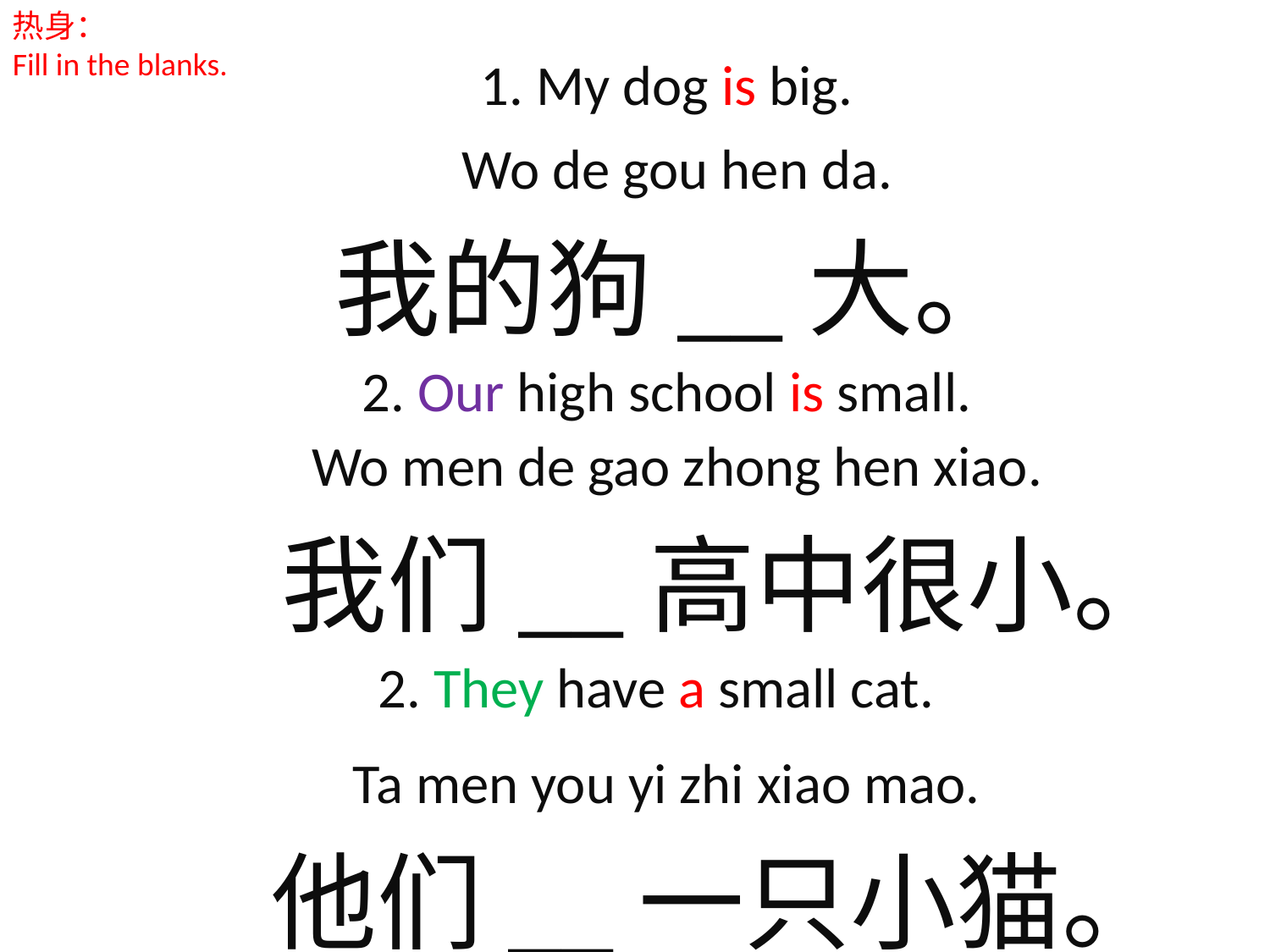

热身：
Fill in the blanks.
1. My dog is big.
Wo de gou hen da.
我的狗__大。
2. Our high school is small.
Wo men de gao zhong hen xiao.
我们__高中很小。
2. They have a small cat.
Ta men you yi zhi xiao mao.
他们__一只小猫。